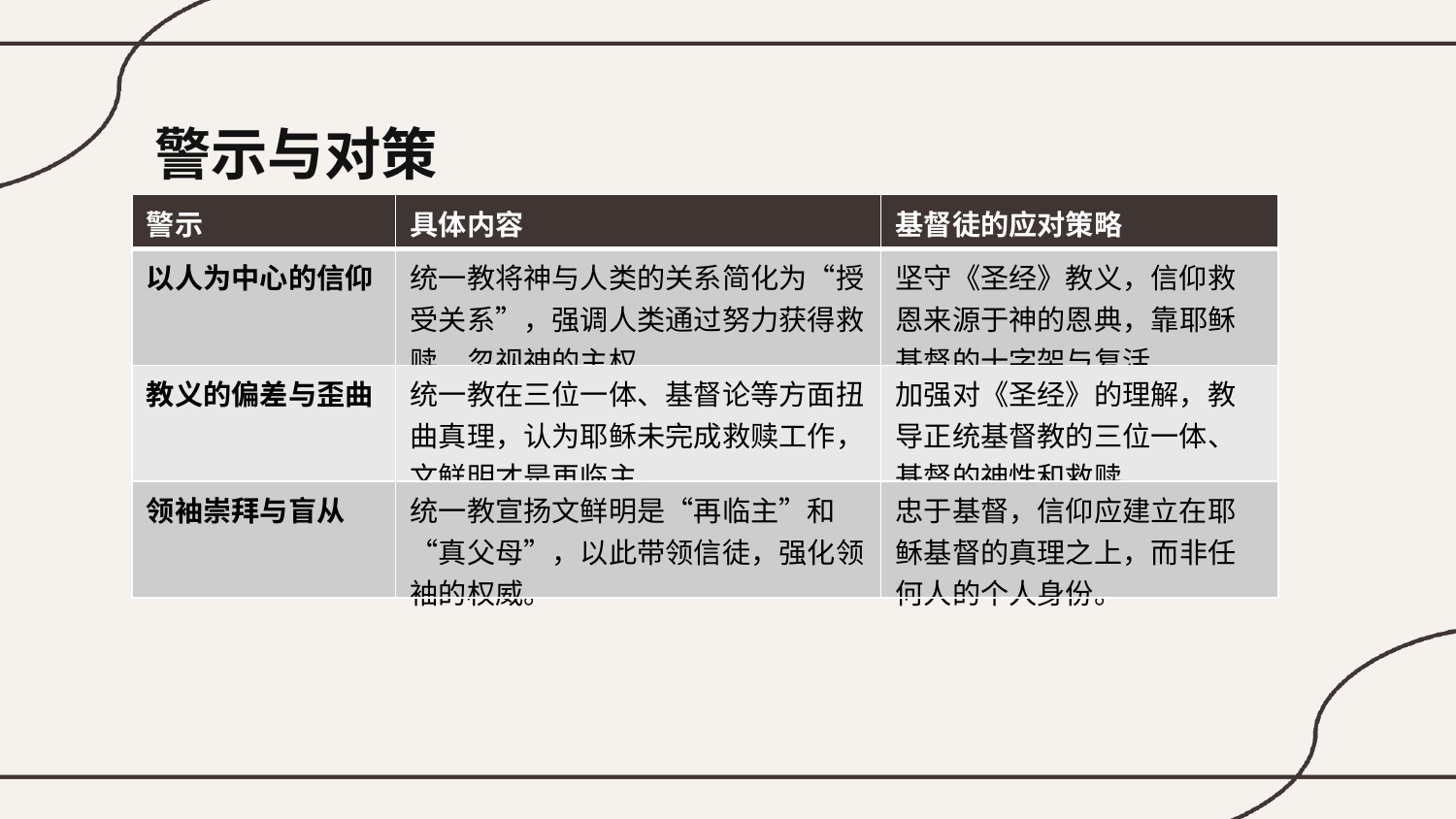

警示与对策
| 警示 | 具体内容 | 基督徒的应对策略 |
| --- | --- | --- |
| 以人为中心的信仰 | 统一教将神与人类的关系简化为“授受关系”，强调人类通过努力获得救赎，忽视神的主权。 | 坚守《圣经》教义，信仰救恩来源于神的恩典，靠耶稣基督的十字架与复活。 |
| 教义的偏差与歪曲 | 统一教在三位一体、基督论等方面扭曲真理，认为耶稣未完成救赎工作，文鲜明才是再临主。 | 加强对《圣经》的理解，教导正统基督教的三位一体、基督的神性和救赎。 |
| 领袖崇拜与盲从 | 统一教宣扬文鲜明是“再临主”和“真父母”，以此带领信徒，强化领袖的权威。 | 忠于基督，信仰应建立在耶稣基督的真理之上，而非任何人的个人身份。 |